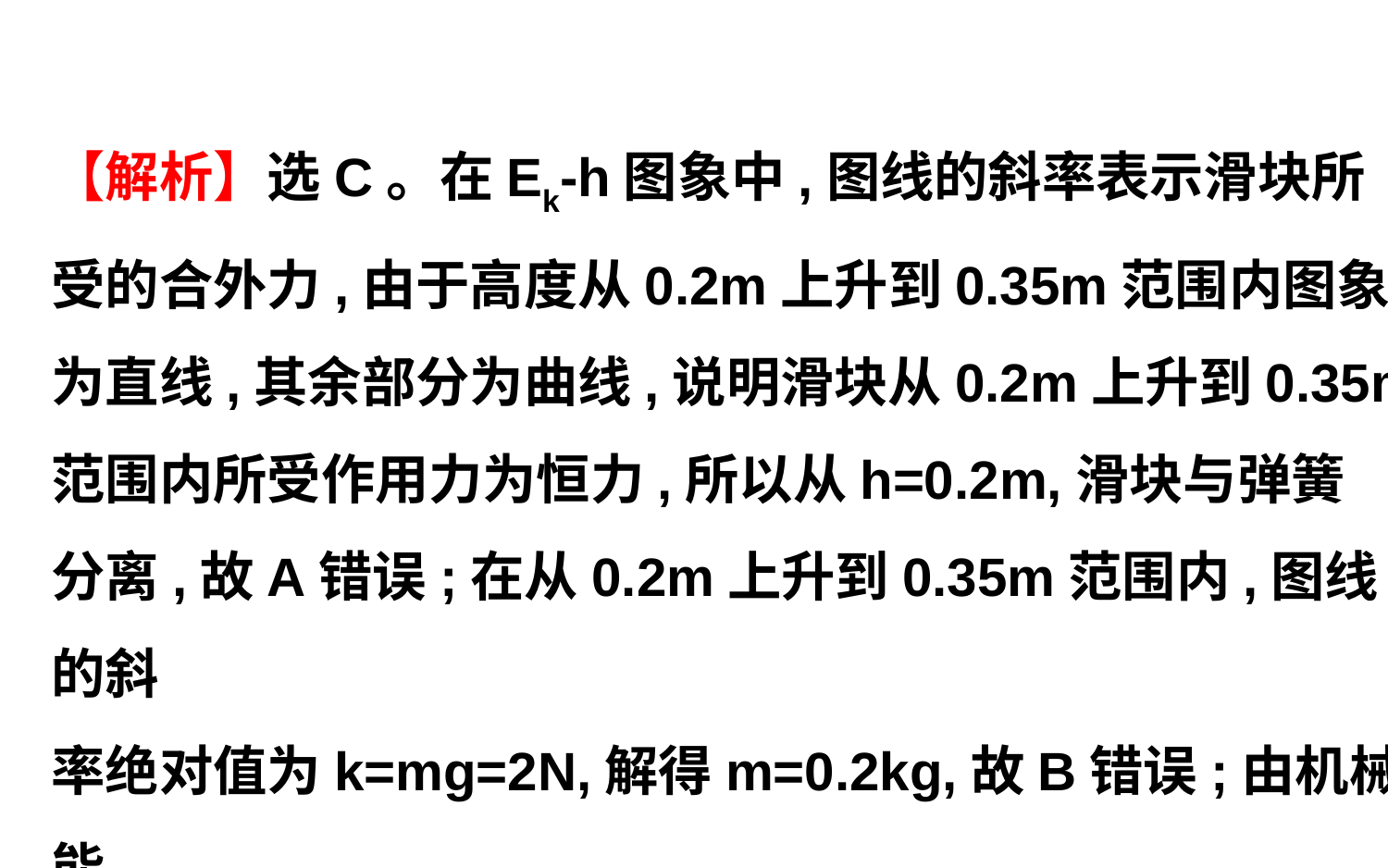

【解析】选C。在Ek-h图象中,图线的斜率表示滑块所
受的合外力,由于高度从0.2m上升到0.35m范围内图象
为直线,其余部分为曲线,说明滑块从0.2m上升到0.35m
范围内所受作用力为恒力,所以从h=0.2m,滑块与弹簧
分离,故A错误;在从0.2m上升到0.35m范围内,图线的斜
率绝对值为k=mg=2N,解得m=0.2kg,故B错误;由机械能
守恒定律得,当滑块上升至最大高度时,增加的重力势